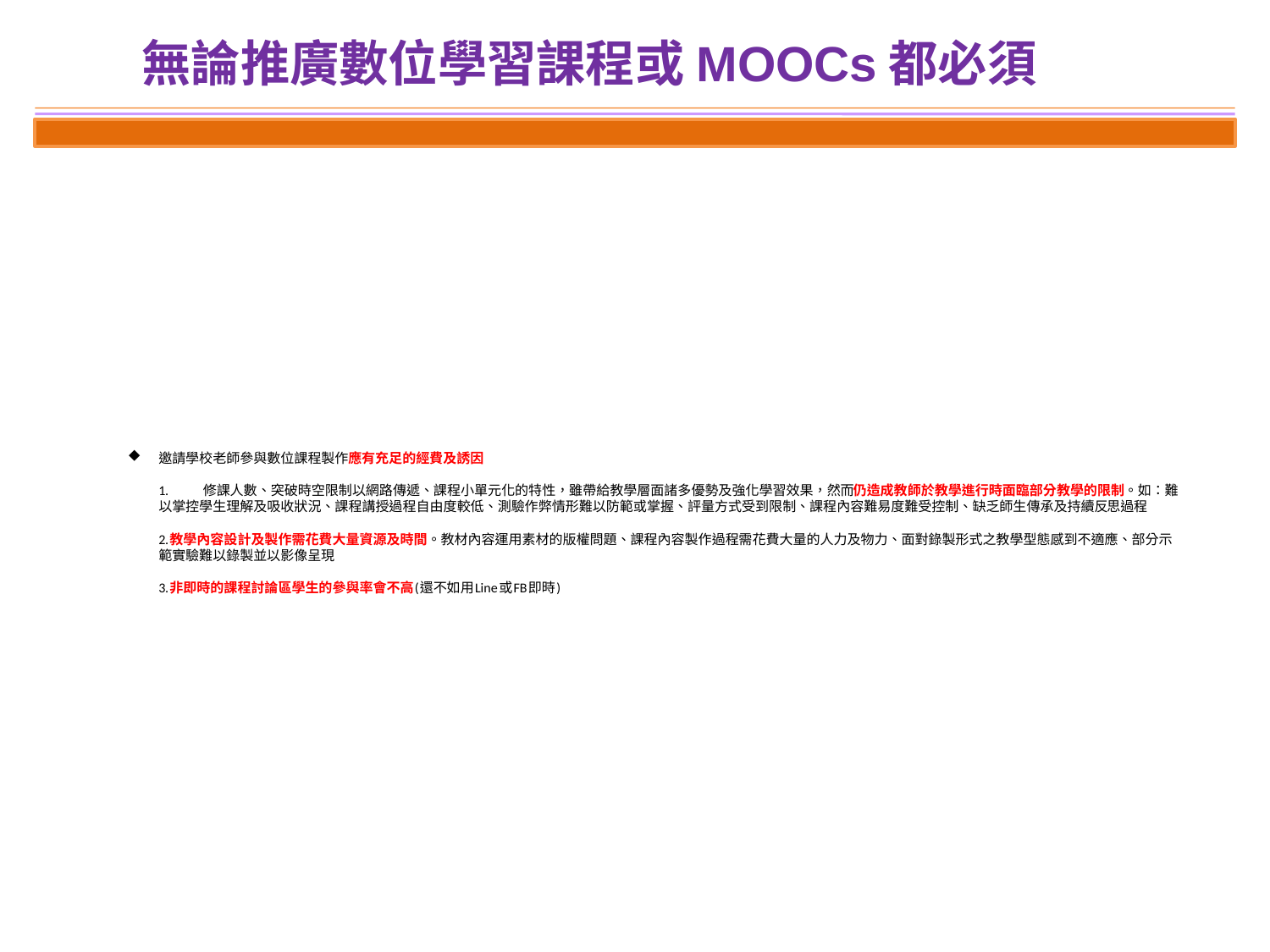

無論推廣數位學習課程或MOOCs都必須
2

# 邀請學校老師參與數位課程製作應有充足的經費及誘因 1.	修課人數、突破時空限制以網路傳遞、課程小單元化的特性，雖帶給教學層面諸多優勢及強化學習效果，然而仍造成教師於教學進行時面臨部分教學的限制。如：難以掌控學生理解及吸收狀況、課程講授過程自由度較低、測驗作弊情形難以防範或掌握、評量方式受到限制、課程內容難易度難受控制、缺乏師生傳承及持續反思過程 2.教學內容設計及製作需花費大量資源及時間。教材內容運用素材的版權問題、課程內容製作過程需花費大量的人力及物力、面對錄製形式之教學型態感到不適應、部分示範實驗難以錄製並以影像呈現 3.非即時的課程討論區學生的參與率會不高(還不如用Line或FB即時)